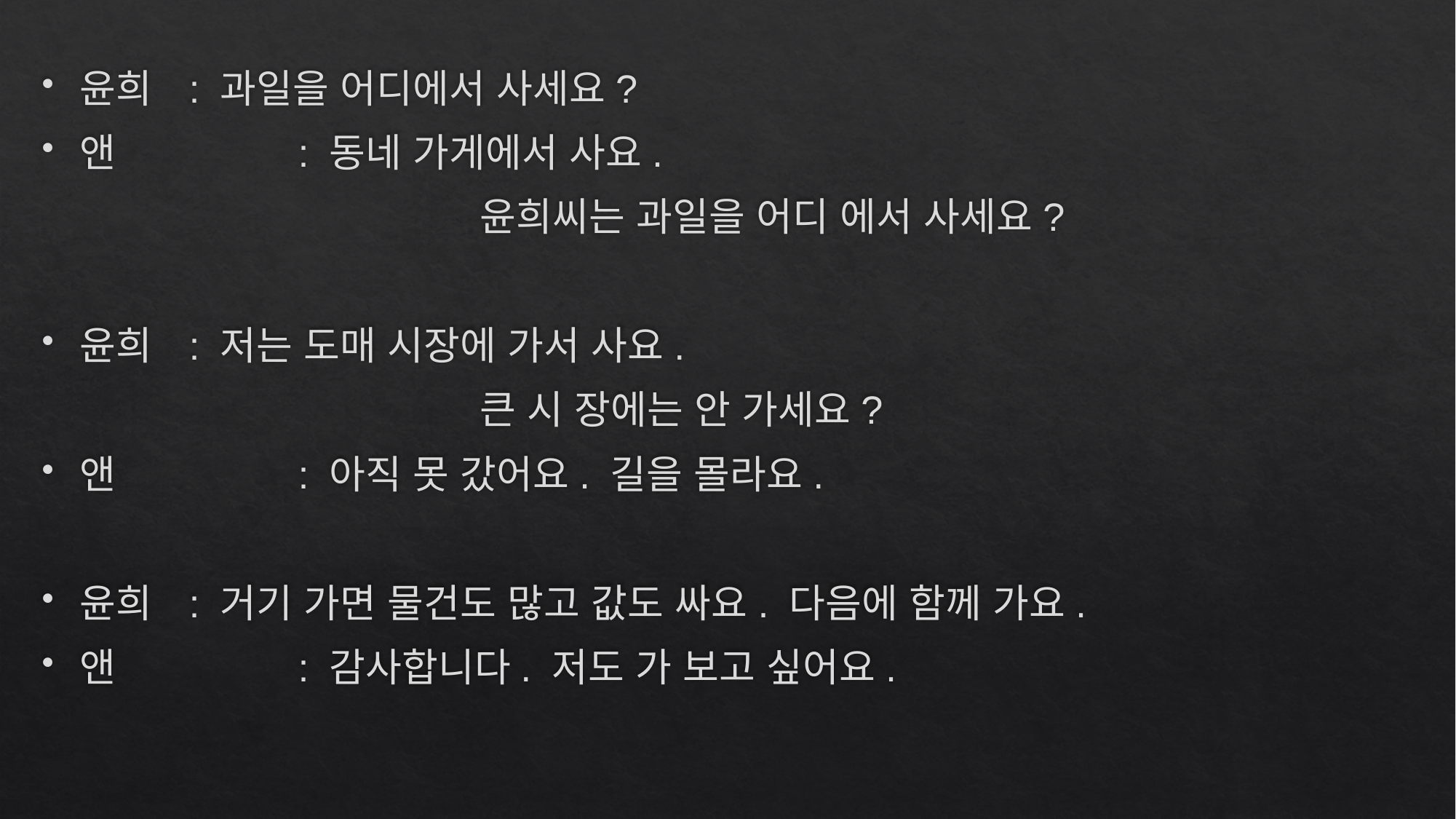

윤희	: 과일을 어디에서 사세요?
앤 		: 동네 가게에서 사요.
				윤희씨는 과일을 어디 에서 사세요?

윤희 	: 저는 도매 시장에 가서 사요.
				큰 시 장에는 안 가세요?
앤 		: 아직 못 갔어요. 길을 몰라요.

윤희 	: 거기 가면 물건도 많고 값도 싸요. 다음에 함께 가요.
앤 		: 감사합니다. 저도 가 보고 싶어요.